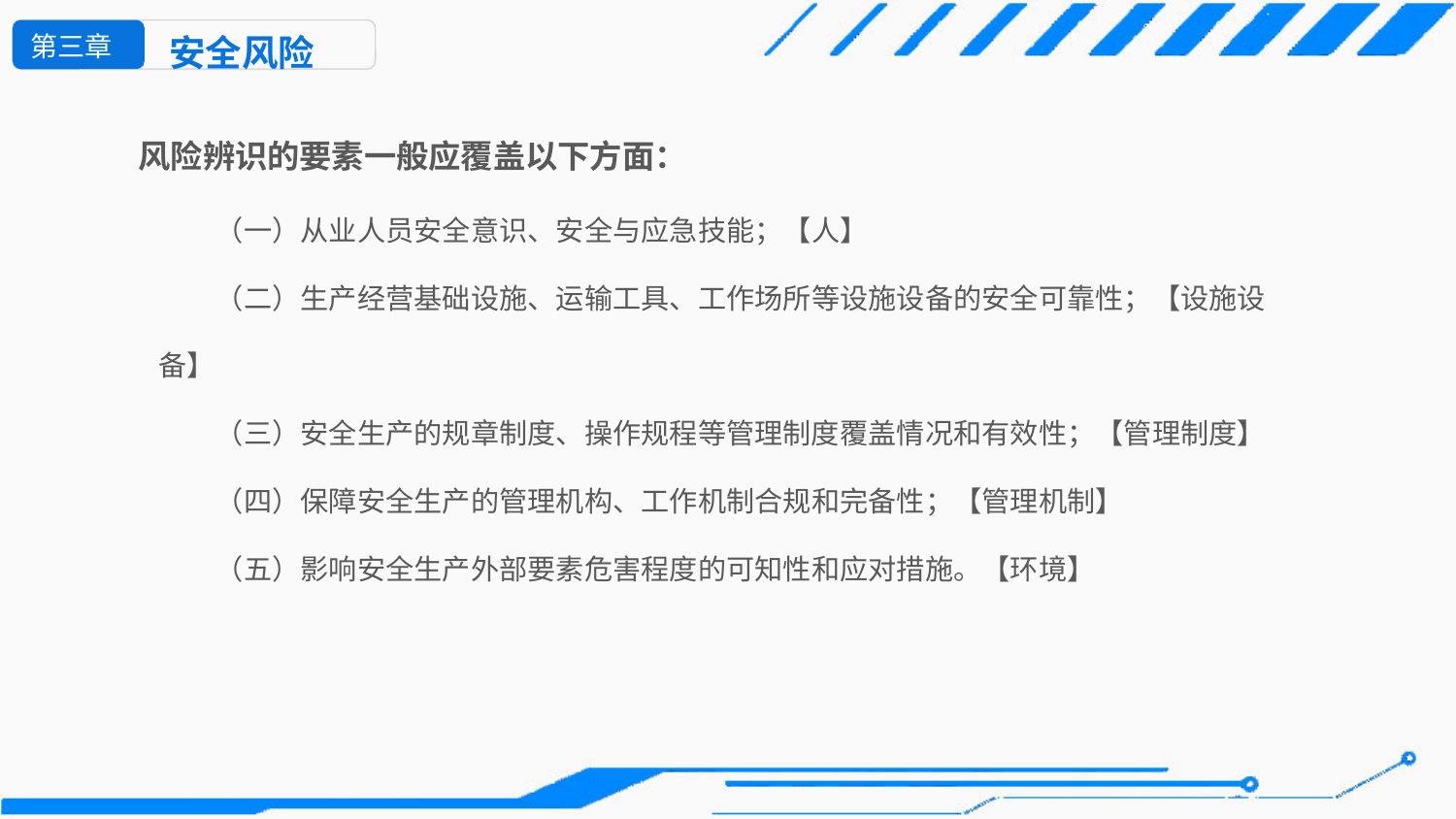

第三章
安全风险
风险辨识的要素一般应覆盖以下方面：
（一）从业人员安全意识、安全与应急技能；【人】
（二）生产经营基础设施、运输工具、工作场所等设施设备的安全可靠性；【设施设备】
（三）安全生产的规章制度、操作规程等管理制度覆盖情况和有效性；【管理制度】
（四）保障安全生产的管理机构、工作机制合规和完备性；【管理机制】
（五）影响安全生产外部要素危害程度的可知性和应对措施。【环境】